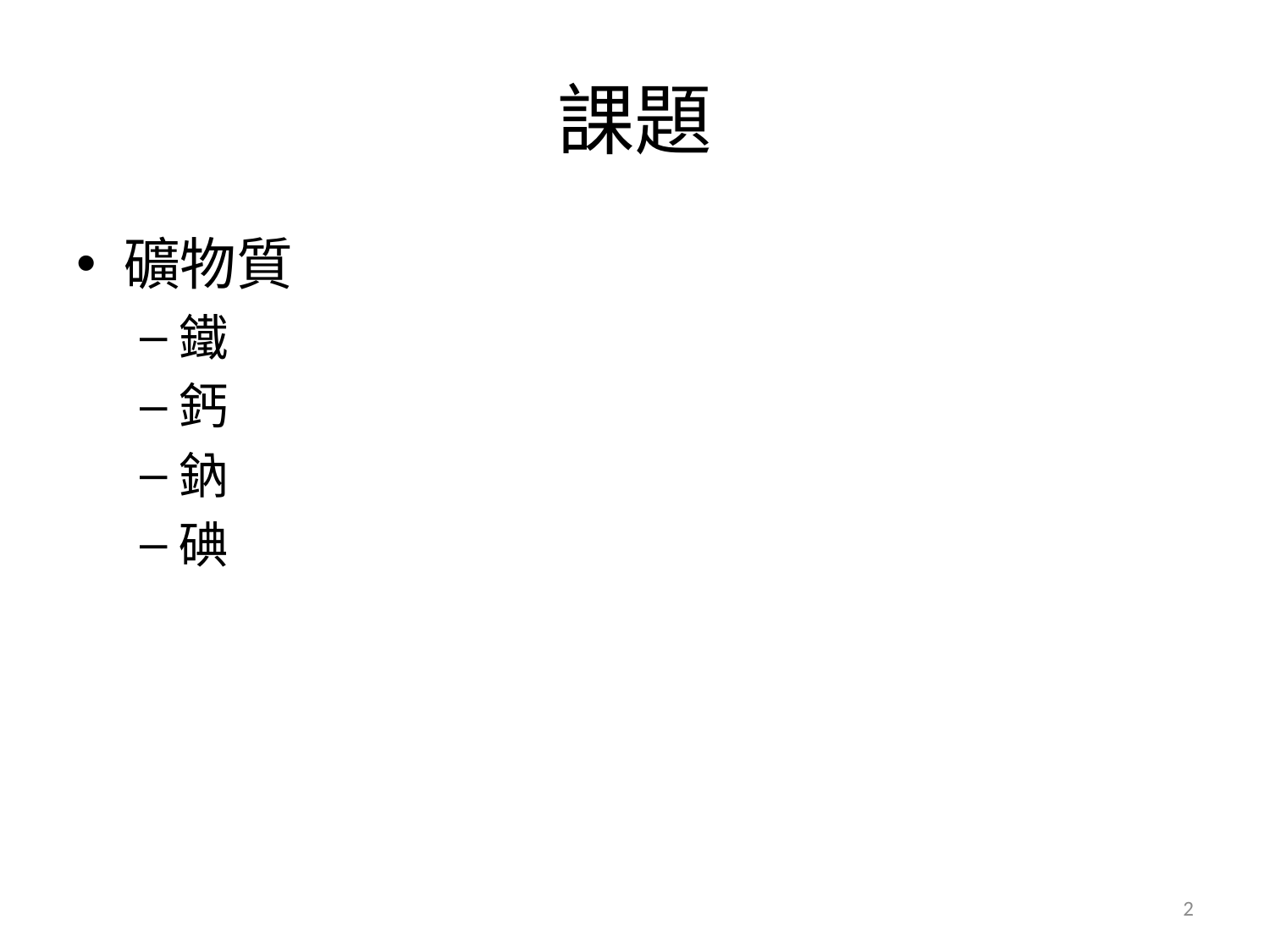

# 課題
礦物質
鐵
鈣
鈉
碘

2